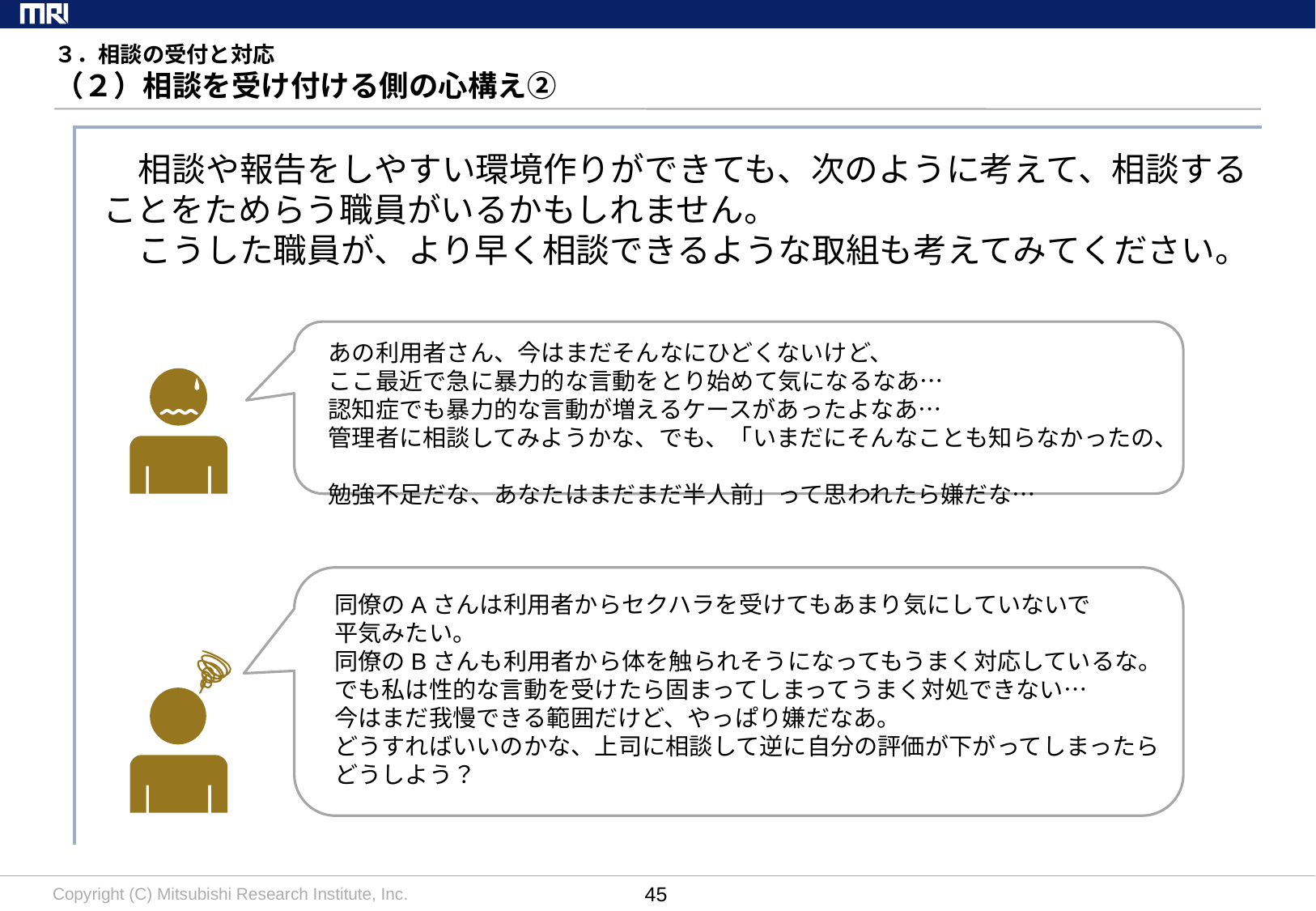

# ３．相談の受付と対応 （２）相談を受け付ける側の心構え②
相談や報告をしやすい環境作りができても、次のように考えて、相談することをためらう職員がいるかもしれません。
こうした職員が、より早く相談できるような取組も考えてみてください。

あの利用者さん、今はまだそんなにひどくないけど、
ここ最近で急に暴力的な言動をとり始めて気になるなあ…
認知症でも暴力的な言動が増えるケースがあったよなあ…
管理者に相談してみようかな、でも、「いまだにそんなことも知らなかったの、
勉強不足だな、あなたはまだまだ半人前」って思われたら嫌だな…

同僚のAさんは利用者からセクハラを受けてもあまり気にしていないで
平気みたい。
同僚のBさんも利用者から体を触られそうになってもうまく対応しているな。
でも私は性的な言動を受けたら固まってしまってうまく対処できない…
今はまだ我慢できる範囲だけど、やっぱり嫌だなあ。
どうすればいいのかな、上司に相談して逆に自分の評価が下がってしまったらどうしよう？